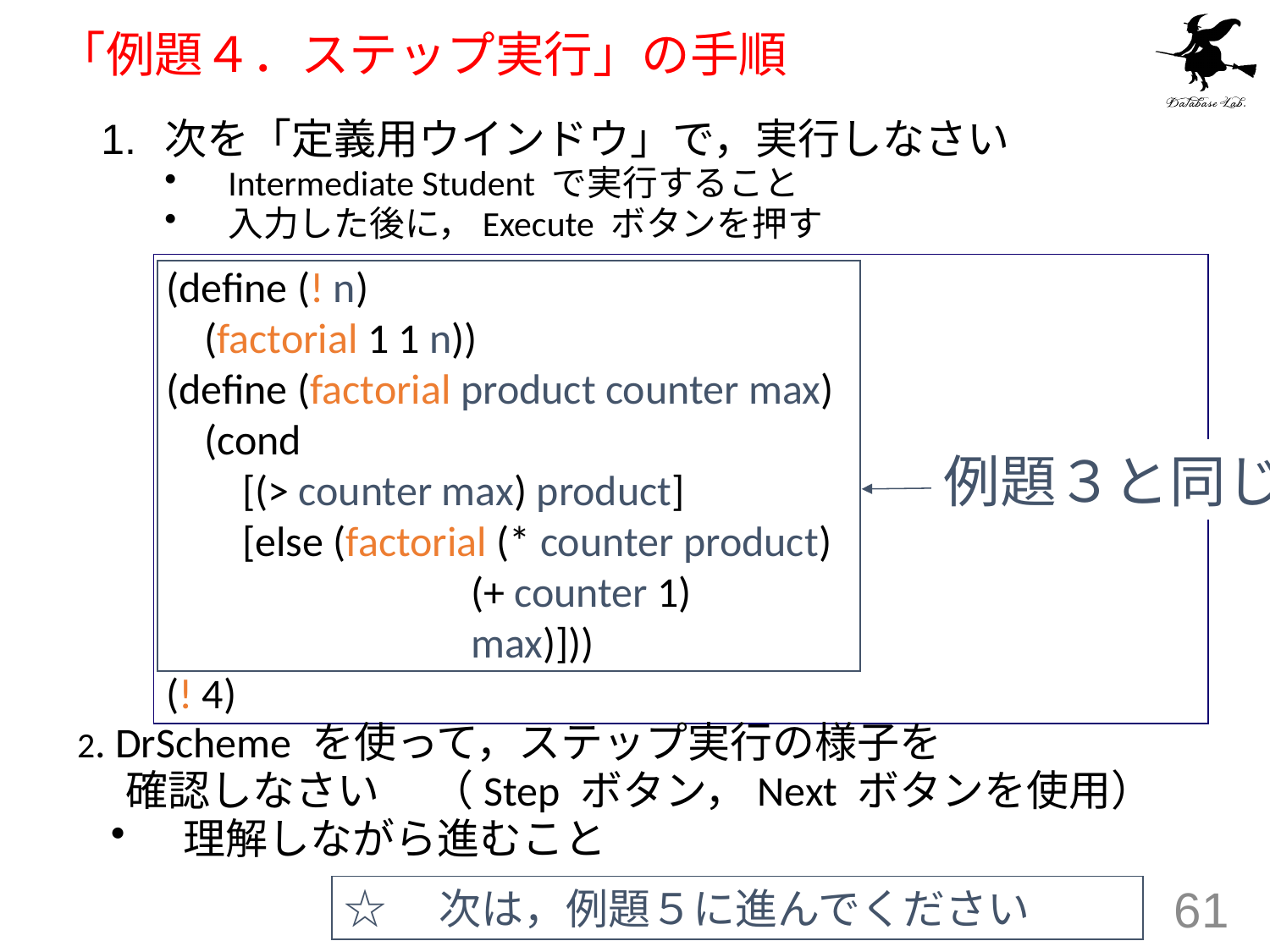

# 「例題４．ステップ実行」の手順
次を「定義用ウインドウ」で，実行しなさい
Intermediate Student で実行すること
入力した後に，Execute ボタンを押す
(define (! n)
    (factorial 1 1 n))
(define (factorial product counter max)
    (cond
        [(> counter max) product]
        [else (factorial (* counter product)
                                (+ counter 1)
                                max)]))
(! 4)

例題３と同じ

2. DrScheme を使って，ステップ実行の様子を
    確認しなさい　 （Step ボタン，Next ボタンを使用）
　理解しながら進むこと
☆　次は，例題５に進んでください
61